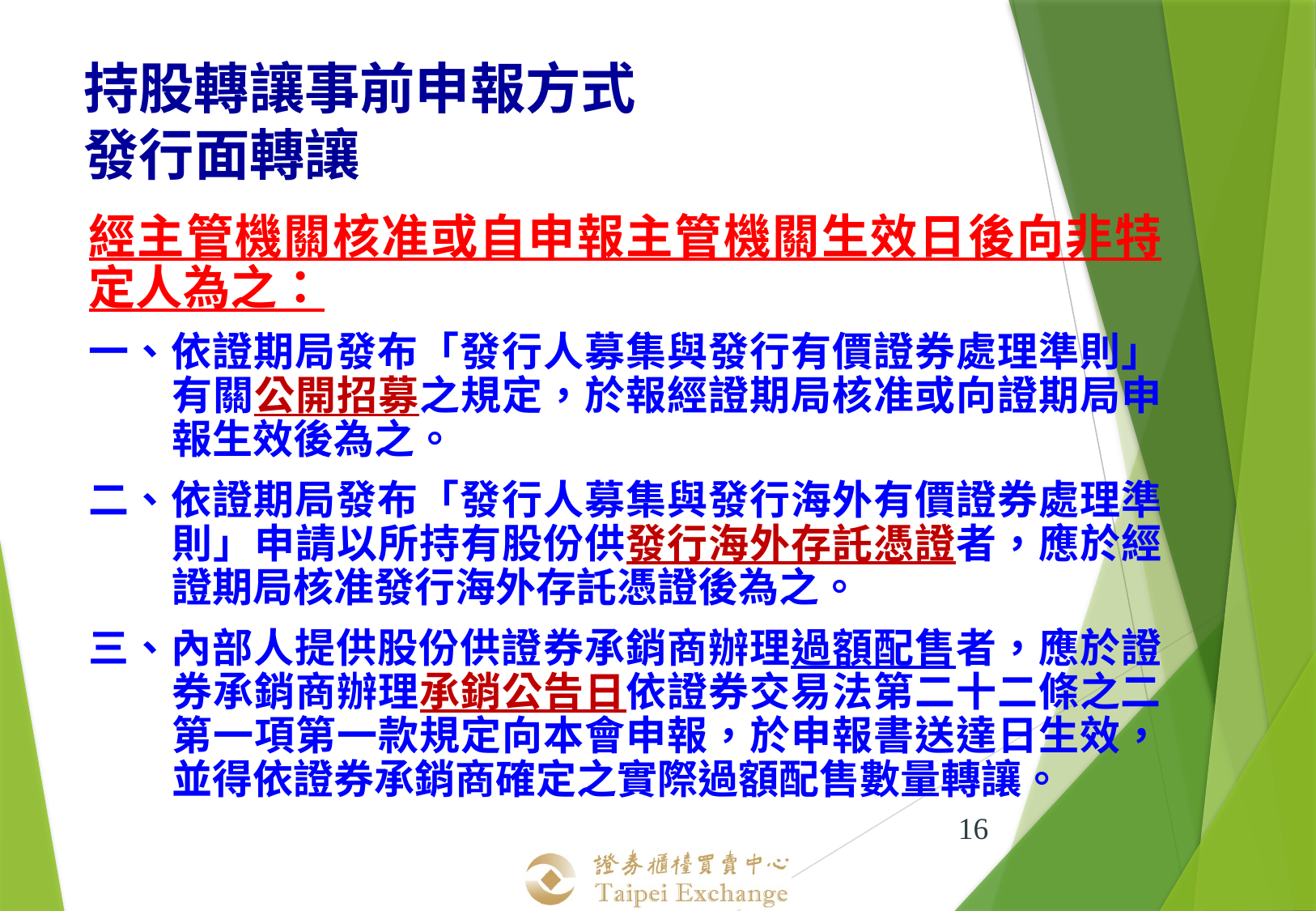

持股轉讓事前申報方式
發行面轉讓
經主管機關核准或自申報主管機關生效日後向非特定人為之：
一、依證期局發布「發行人募集與發行有價證券處理準則」有關公開招募之規定，於報經證期局核准或向證期局申報生效後為之。
二、依證期局發布「發行人募集與發行海外有價證券處理準則」申請以所持有股份供發行海外存託憑證者，應於經證期局核准發行海外存託憑證後為之。
三、內部人提供股份供證券承銷商辦理過額配售者，應於證券承銷商辦理承銷公告日依證券交易法第二十二條之二第一項第一款規定向本會申報，於申報書送達日生效，並得依證券承銷商確定之實際過額配售數量轉讓。

16